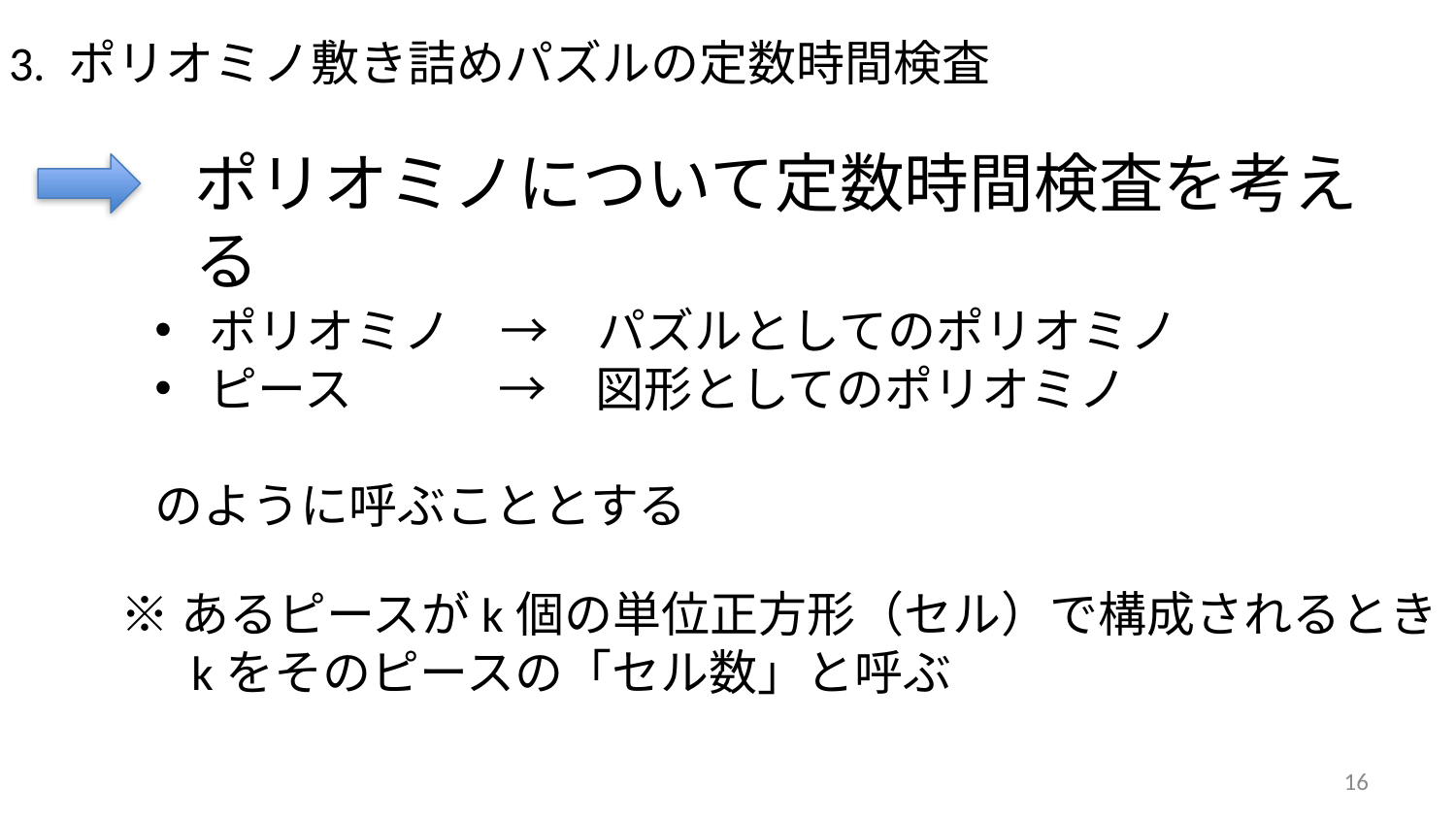

3. ポリオミノ敷き詰めパズルの定数時間検査
ポリオミノについて定数時間検査を考える

ポリオミノ　→　パズルとしてのポリオミノ
ピース　　　→　図形としてのポリオミノ

のように呼ぶこととする
※あるピースがk個の単位正方形（セル）で構成されるとき
　 kをそのピースの「セル数」と呼ぶ
16